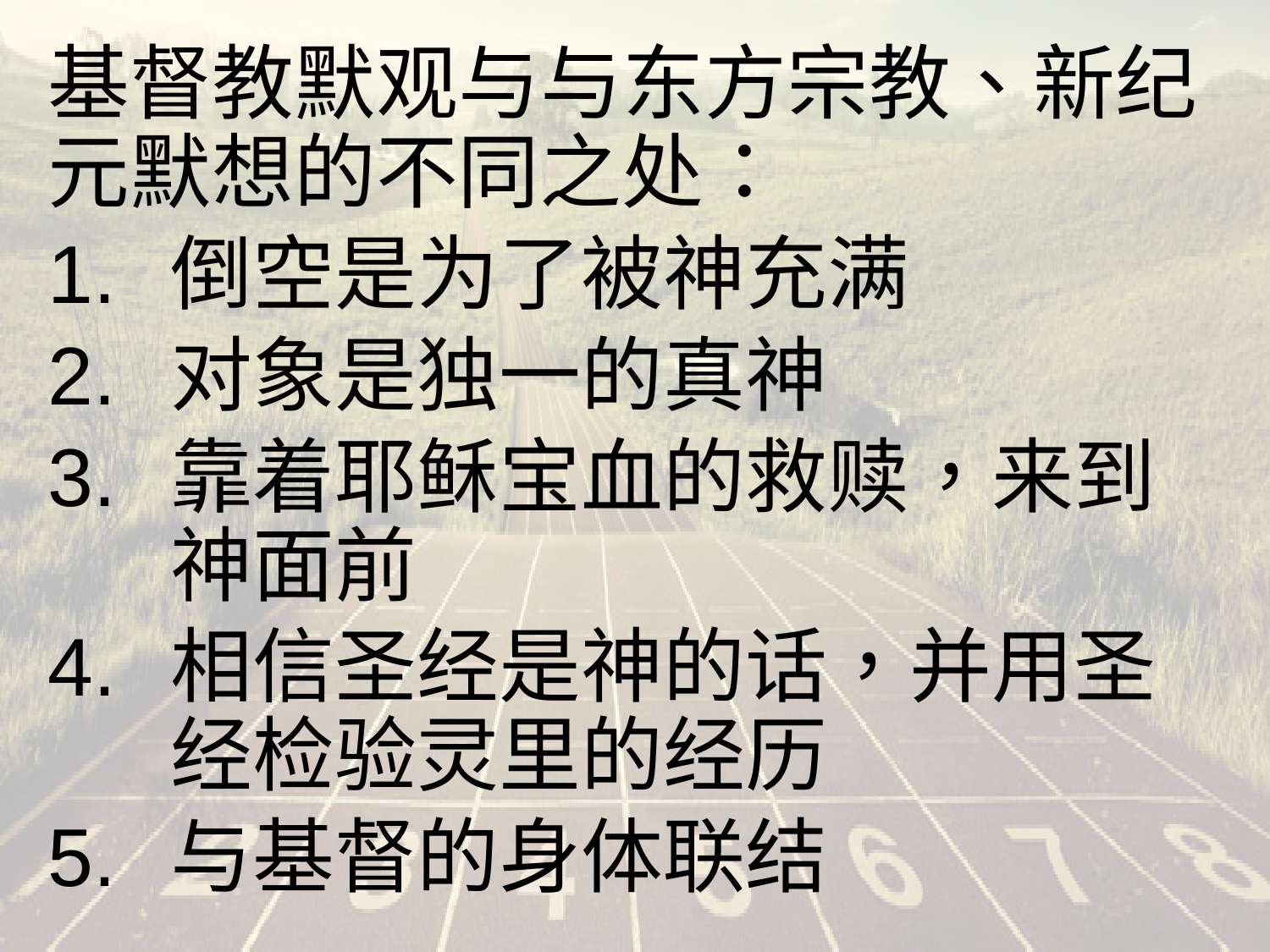

#
基督教默观与与东方宗教、新纪元默想的不同之处：
倒空是为了被神充满
对象是独一的真神
靠着耶稣宝血的救赎，来到神面前
相信圣经是神的话，并用圣经检验灵里的经历
与基督的身体联结